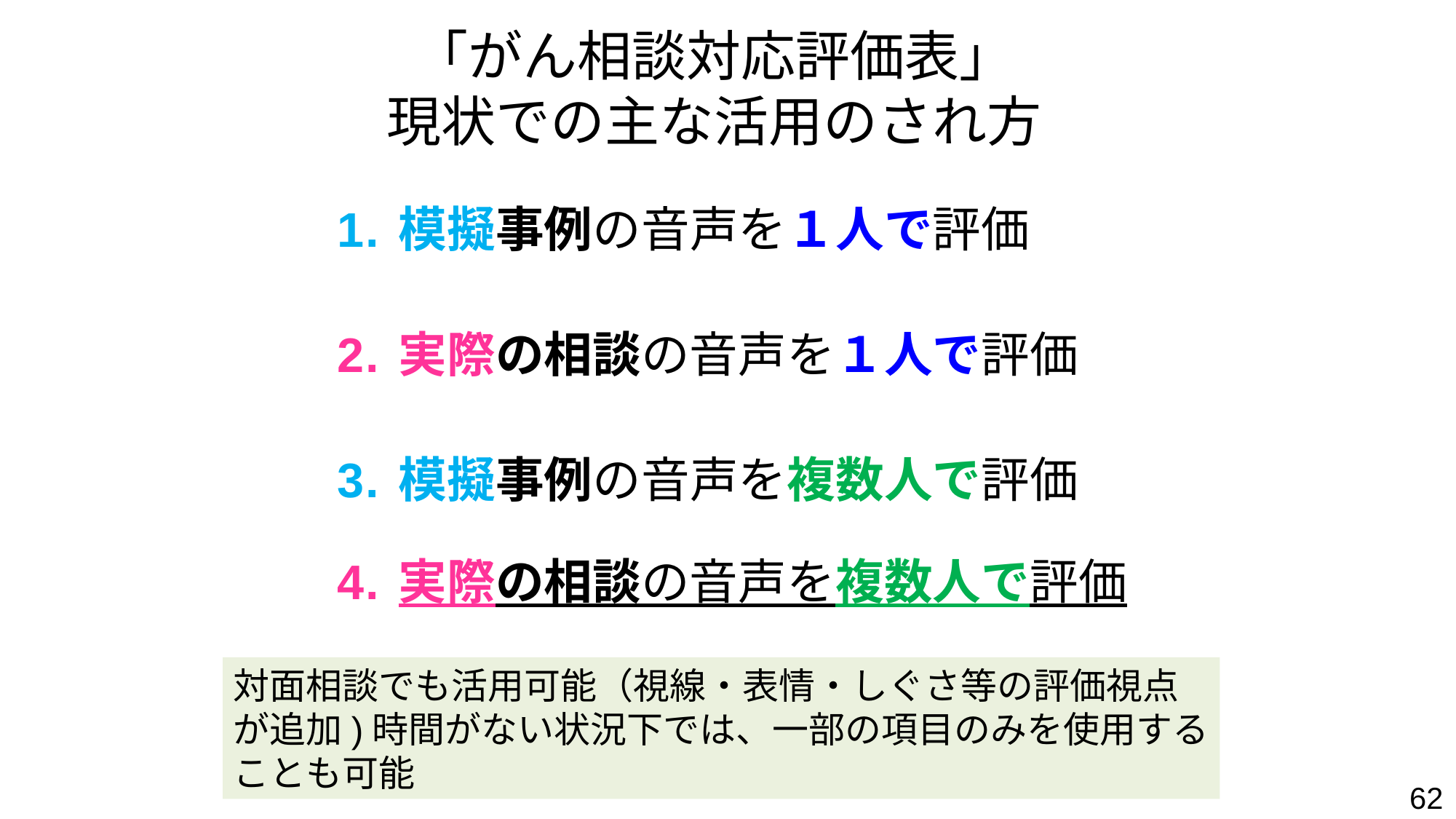

# 「がん相談対応評価表」 現状での主な活用のされ方
模擬事例の音声を１人で評価

実際の相談の音声を１人で評価

模擬事例の音声を複数人で評価

実際の相談の音声を複数人で評価
対面相談でも活用可能（視線・表情・しぐさ等の評価視点が追加)時間がない状況下では、一部の項目のみを使用することも可能
62